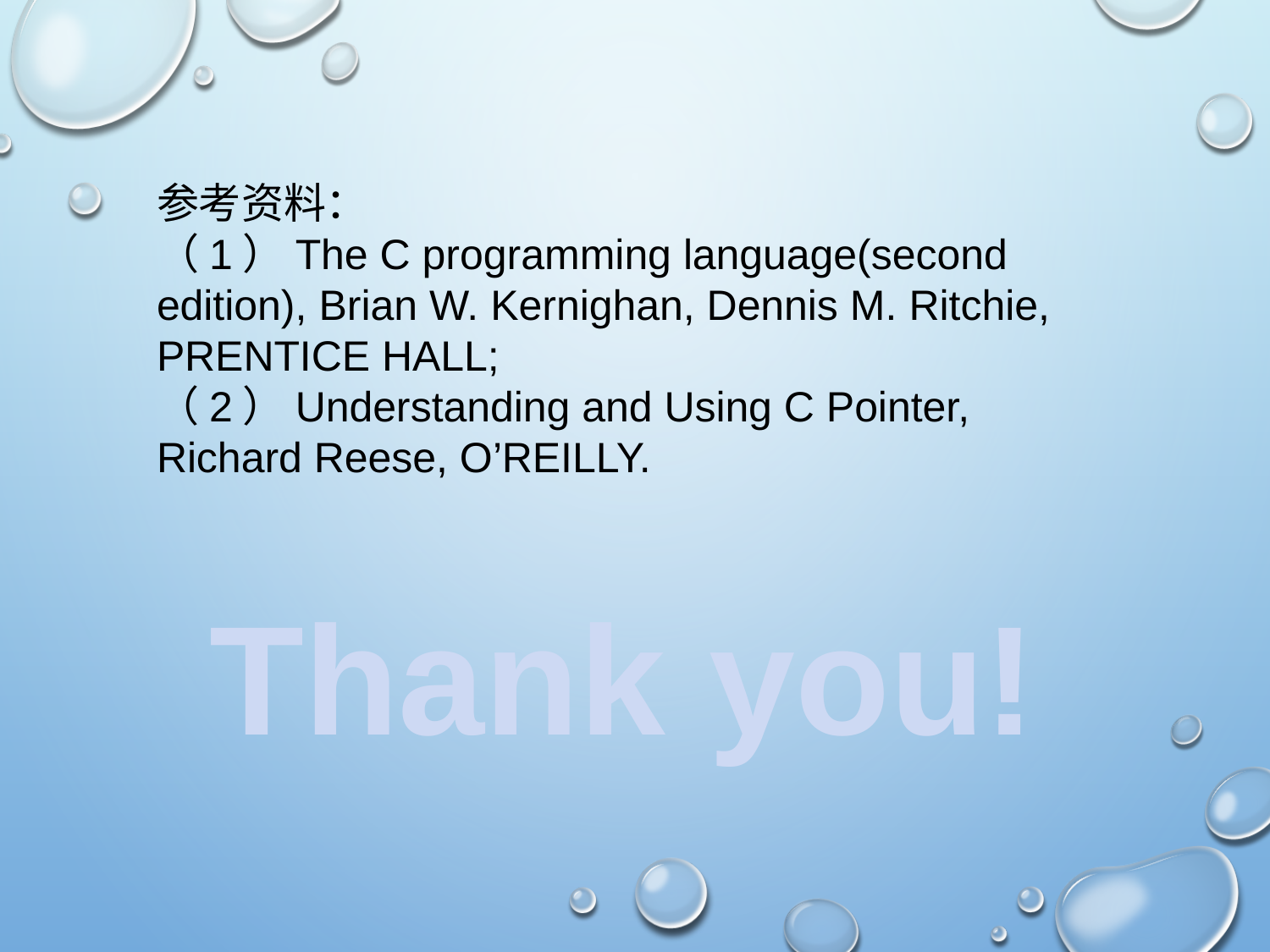

参考资料：
（1）The C programming language(second edition), Brian W. Kernighan, Dennis M. Ritchie, PRENTICE HALL;
（2）Understanding and Using C Pointer, Richard Reese, O’REILLY.
Thank you!